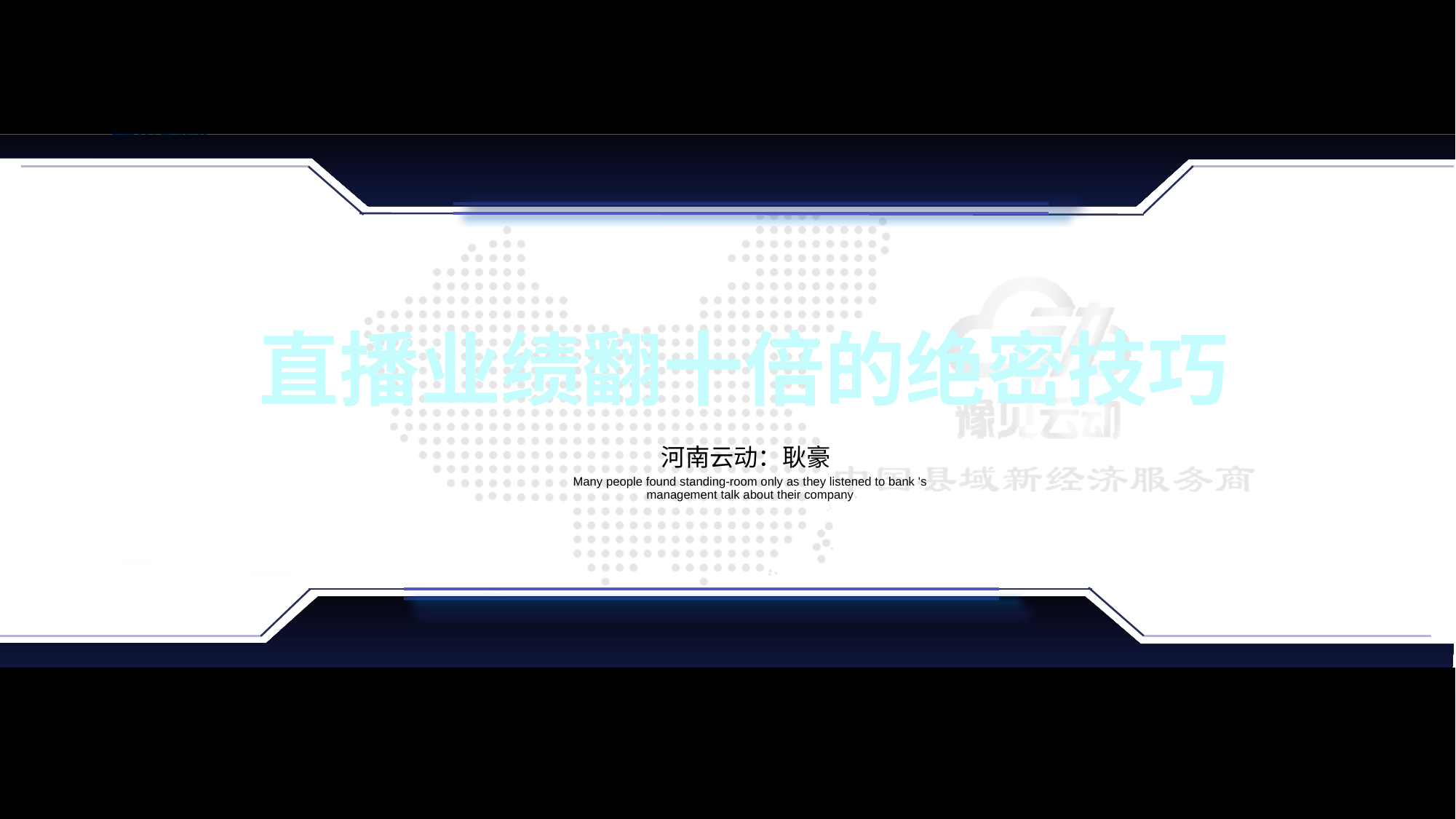

直播业绩翻十倍的绝密技巧
河南云动：耿豪
Many people found standing-room only as they listened to bank 's management talk about their company